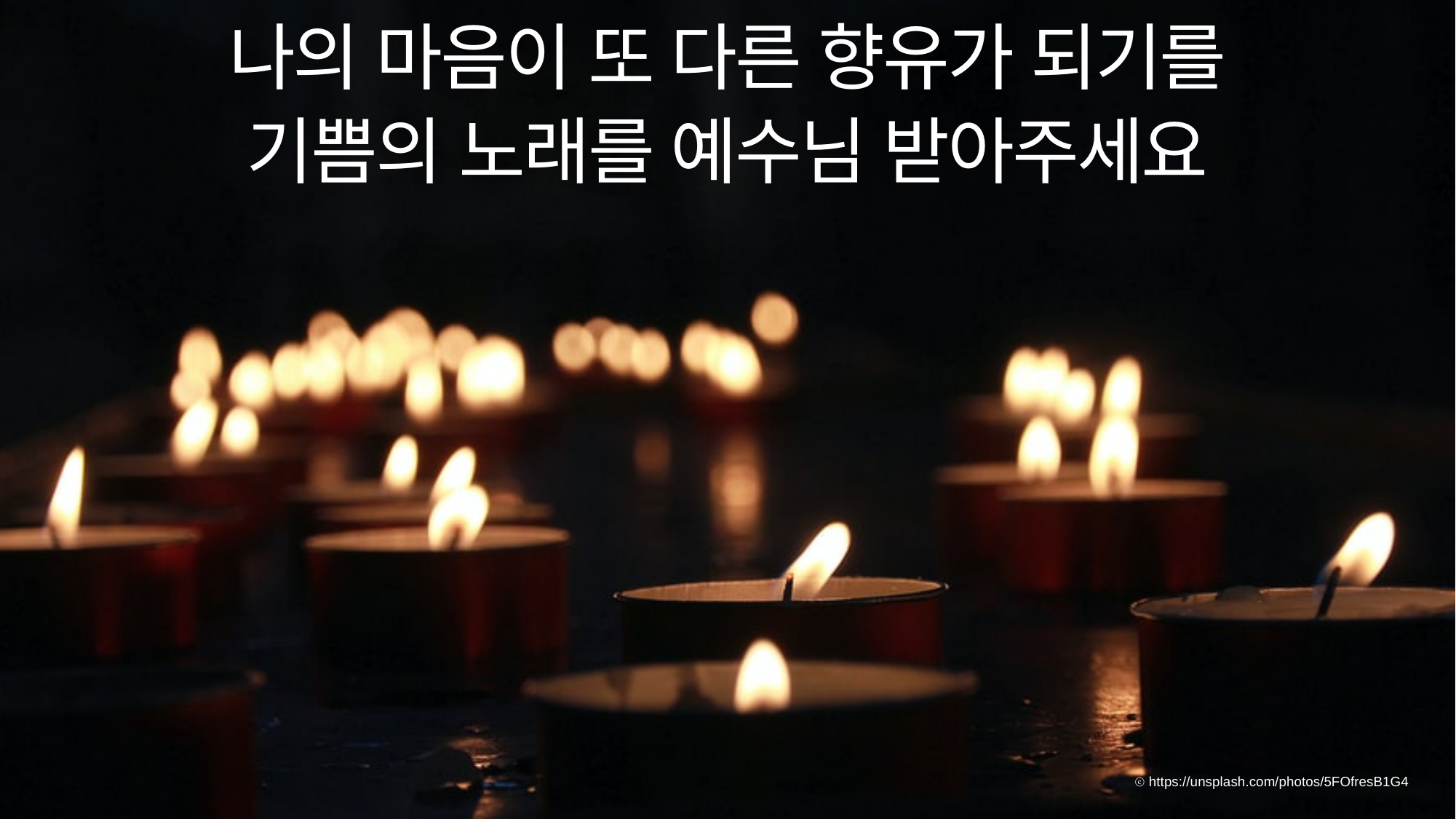

나의 마음이 또 다른 향유가 되기를
기쁨의 노래를 예수님 받아주세요